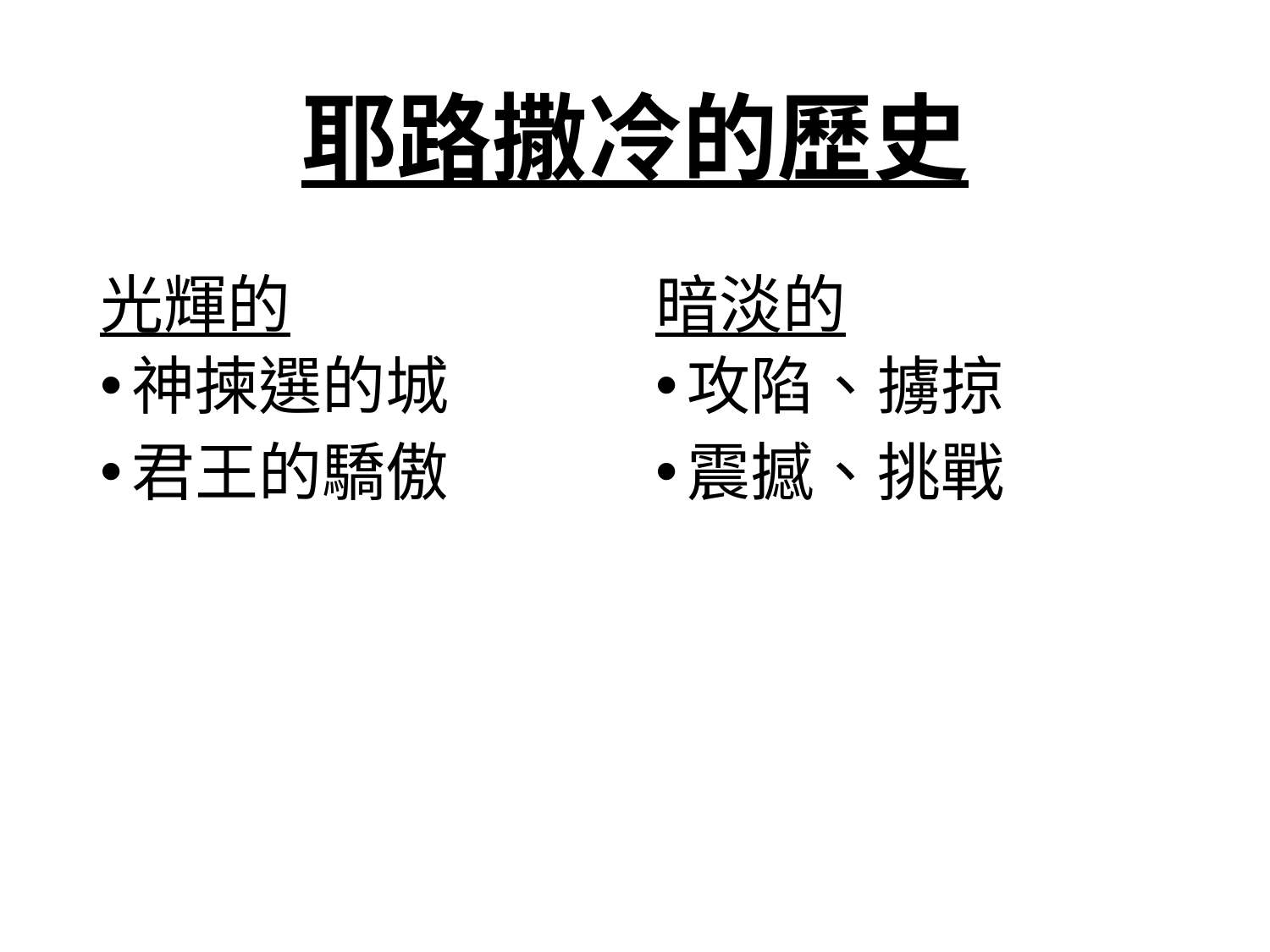

# 耶路撒冷的歷史
光輝的
暗淡的
神揀選的城
君王的驕傲
攻陷、擄掠
震撼、挑戰